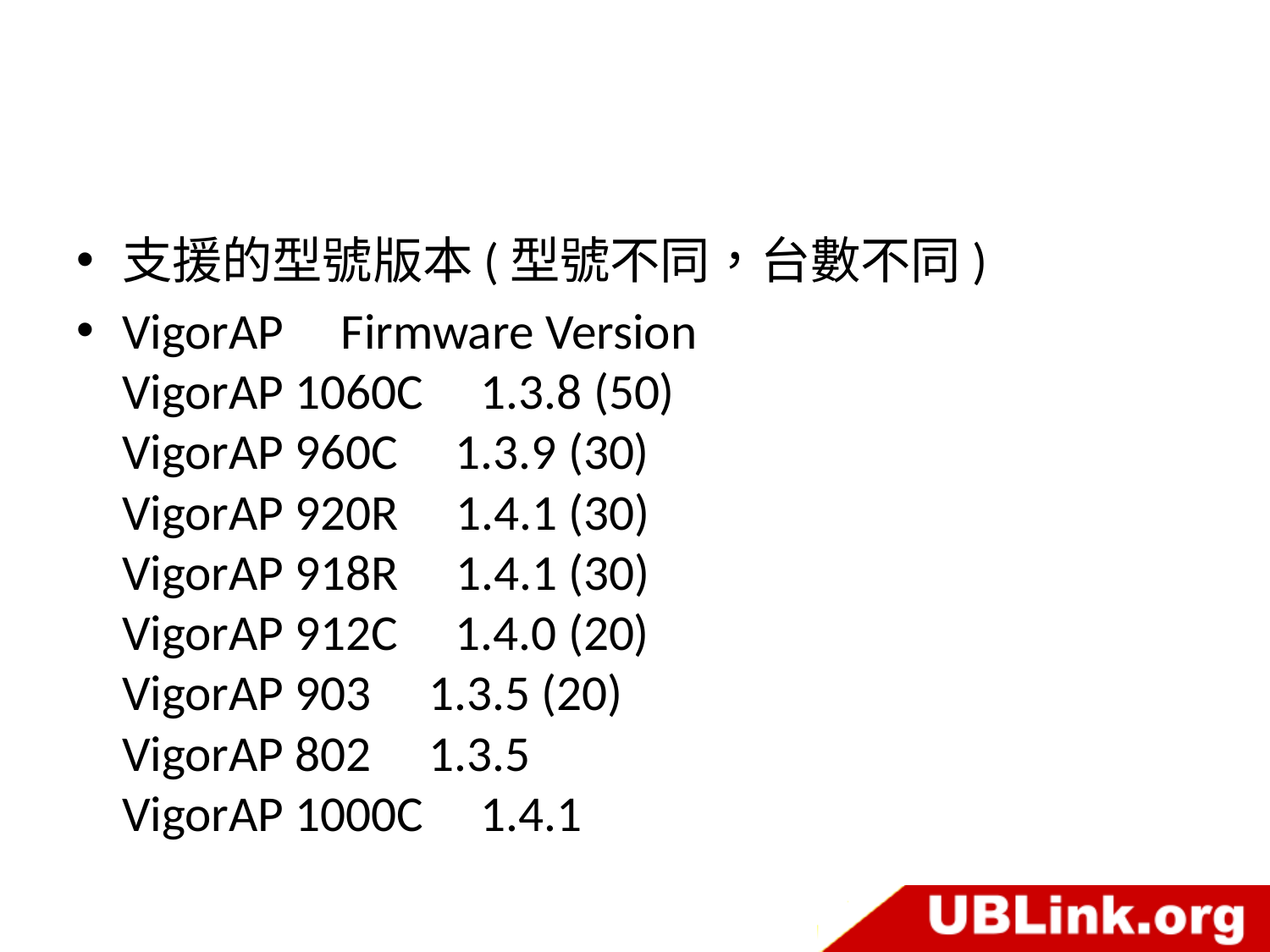

#
支援的型號版本(型號不同，台數不同)
VigorAP     Firmware Version
VigorAP 1060C     1.3.8 (50)
VigorAP 960C     1.3.9 (30)
VigorAP 920R     1.4.1 (30)
VigorAP 918R     1.4.1 (30)
VigorAP 912C     1.4.0 (20)
VigorAP 903     1.3.5 (20)
VigorAP 802     1.3.5
VigorAP 1000C     1.4.1